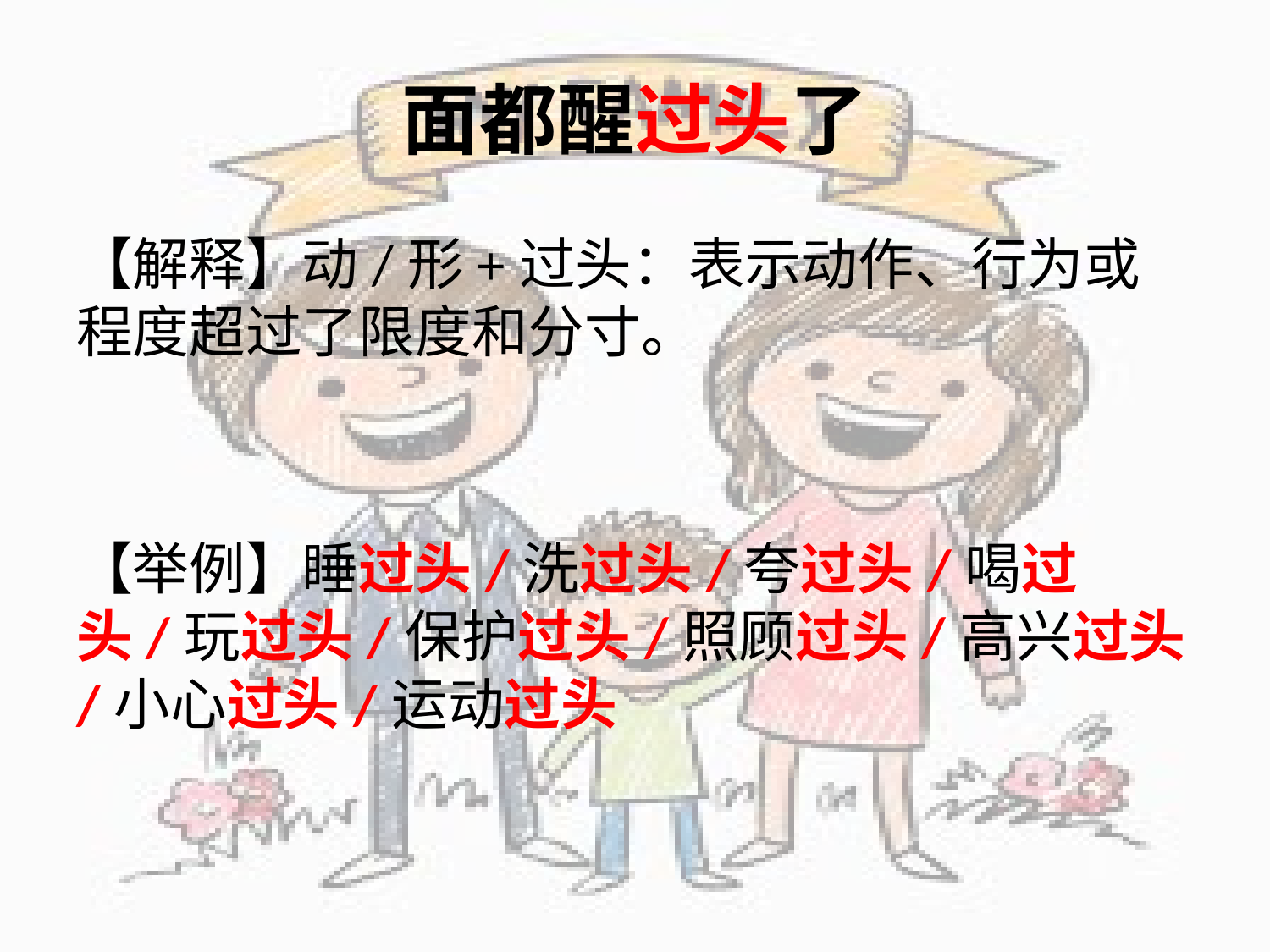

# 面都醒过头了
【解释】动/形+过头：表示动作、行为或程度超过了限度和分寸。

【举例】睡过头/洗过头/夸过头/喝过头/玩过头/保护过头/照顾过头/高兴过头/小心过头/运动过头